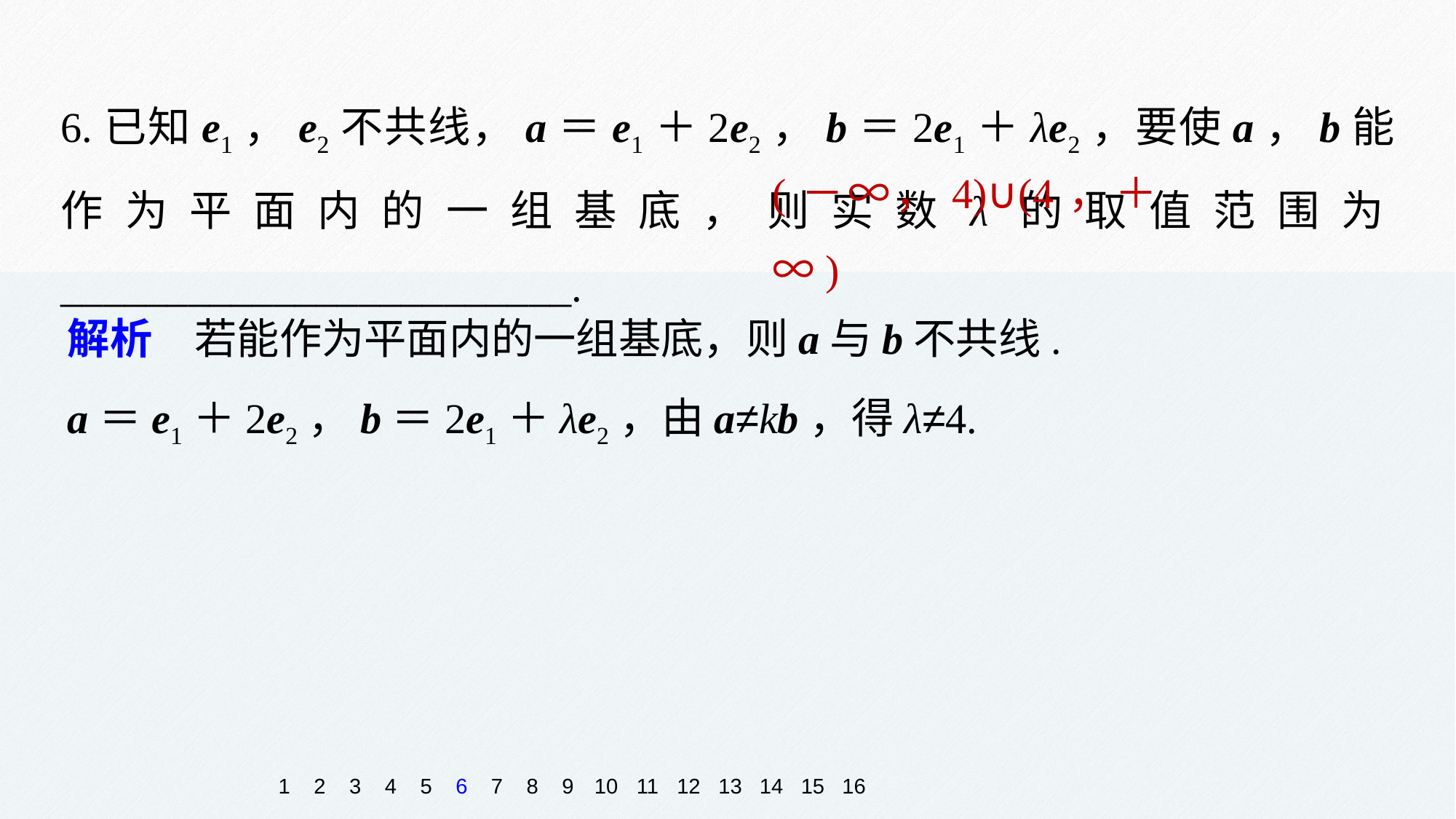

6.已知e1，e2不共线，a＝e1＋2e2，b＝2e1＋λe2，要使a，b能作为平面内的一组基底，则实数λ的取值范围为________________________.
(－∞，4)∪(4，＋∞)
解析　若能作为平面内的一组基底，则a与b不共线.
a＝e1＋2e2，b＝2e1＋λe2，由a≠kb，得λ≠4.
1
2
3
4
5
6
7
8
9
10
11
12
13
14
15
16